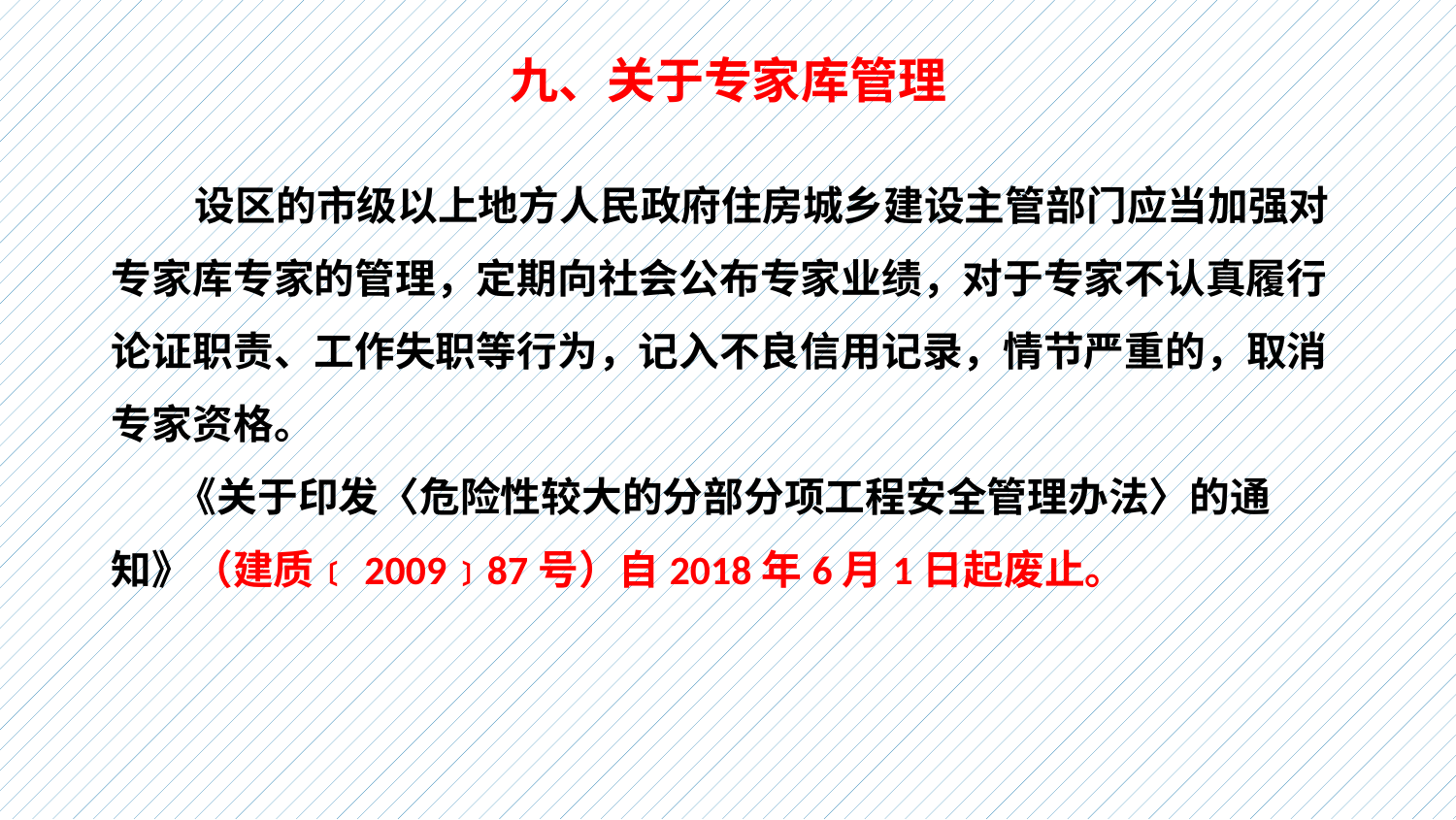

# 九、关于专家库管理
        设区的市级以上地方人民政府住房城乡建设主管部门应当加强对专家库专家的管理，定期向社会公布专家业绩，对于专家不认真履行论证职责、工作失职等行为，记入不良信用记录，情节严重的，取消专家资格。
      《关于印发〈危险性较大的分部分项工程安全管理办法〉的通知》（建质﹝2009﹞87号）自2018年6月1日起废止。